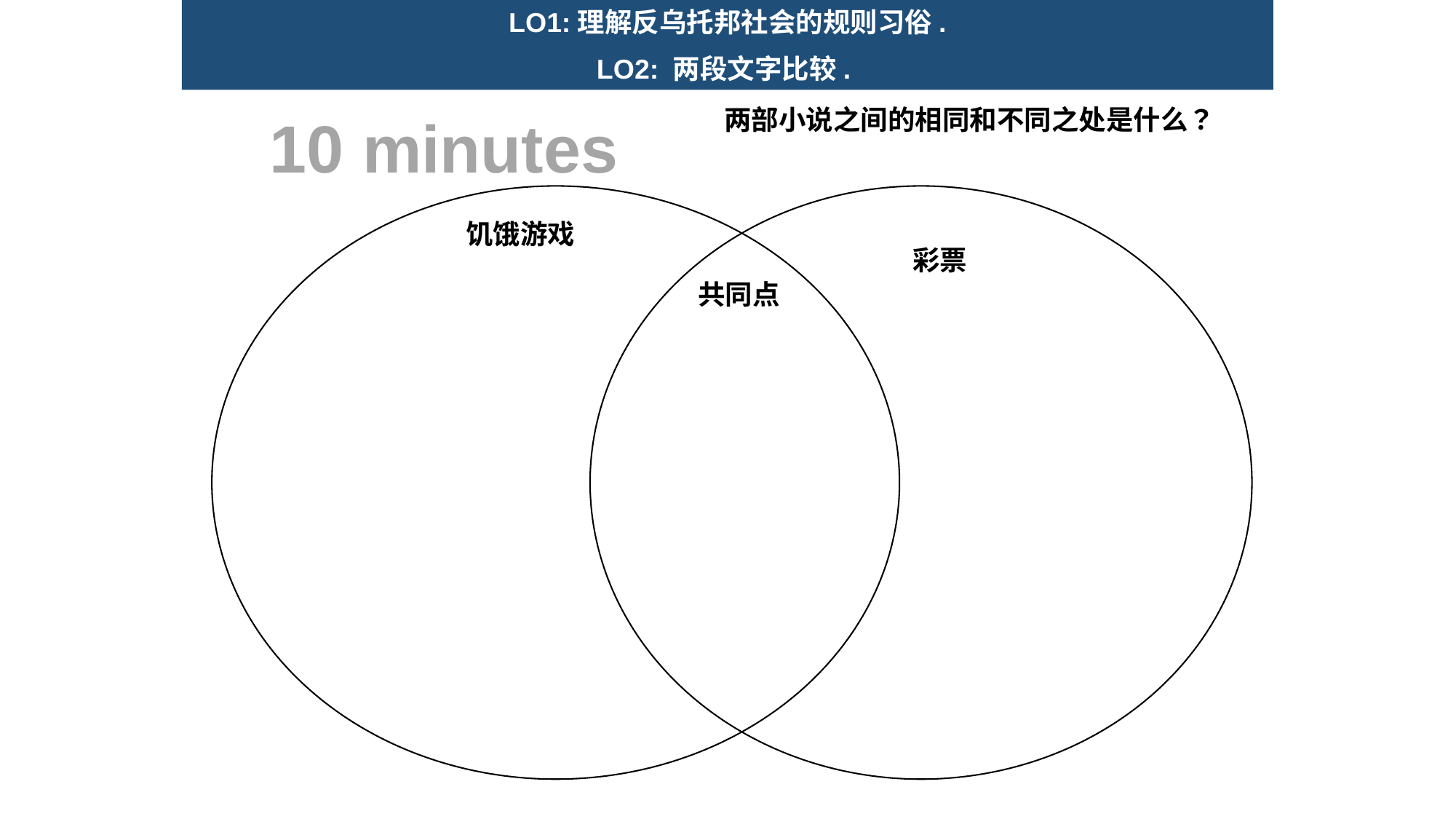

LO1:理解反乌托邦社会的规则习俗.
LO2: 两段文字比较.
两部小说之间的相同和不同之处是什么？
10 minutes

饥饿游戏
彩票
共同点